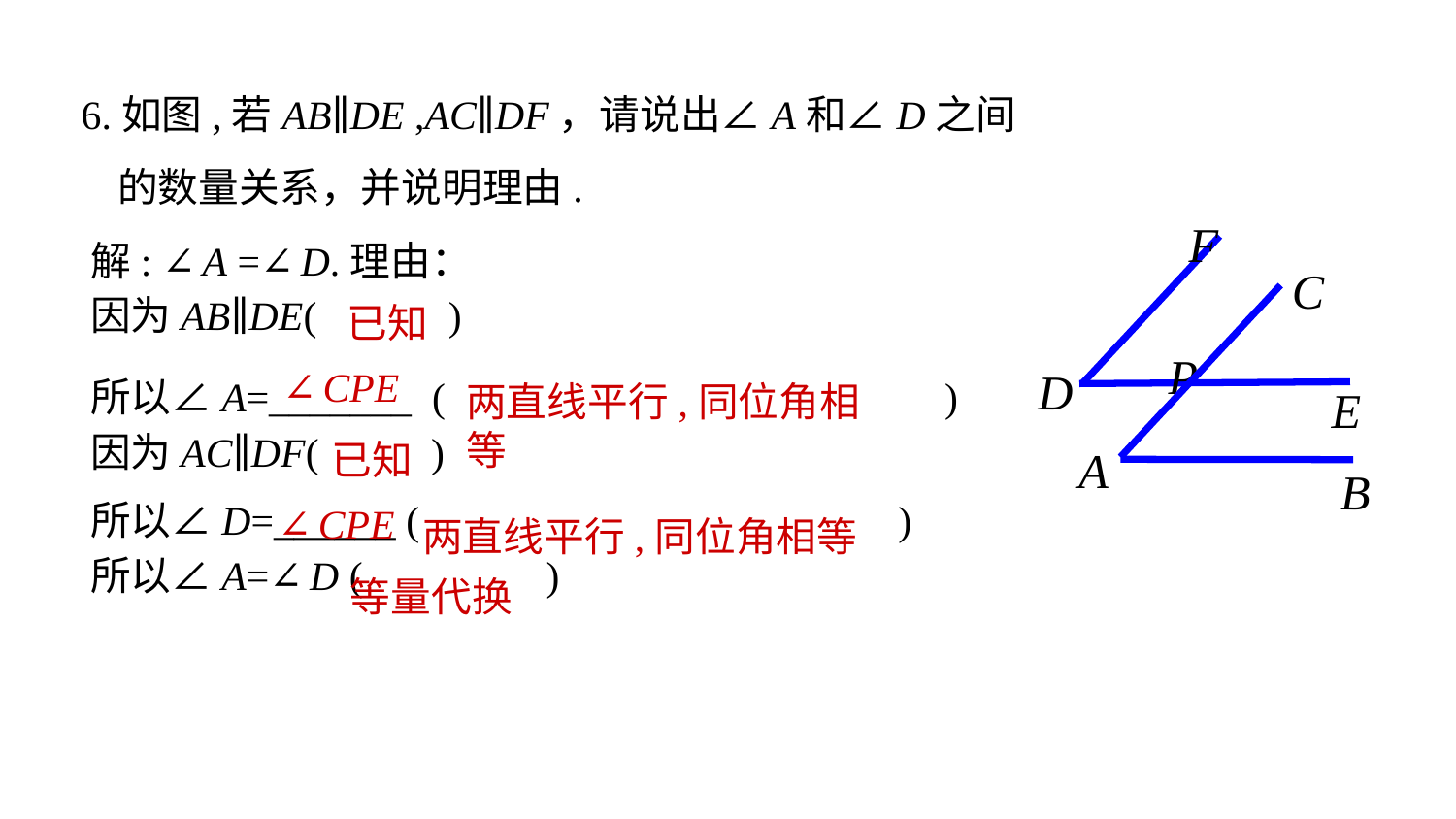

6.如图,若AB∥DE ,AC∥DF，请说出∠A和∠D之间
   的数量关系，并说明理由.
F

C

P
D
E
A
B

解: ∠A =∠D.理由：
因为AB∥DE(       　)
所以∠A=_______  (                                                 )
因为AC∥DF(           )
所以∠D=______ (                                               )
所以∠A=∠D (                  )
已知
∠CPE
两直线平行,同位角相等
已知
∠CPE
两直线平行,同位角相等
等量代换